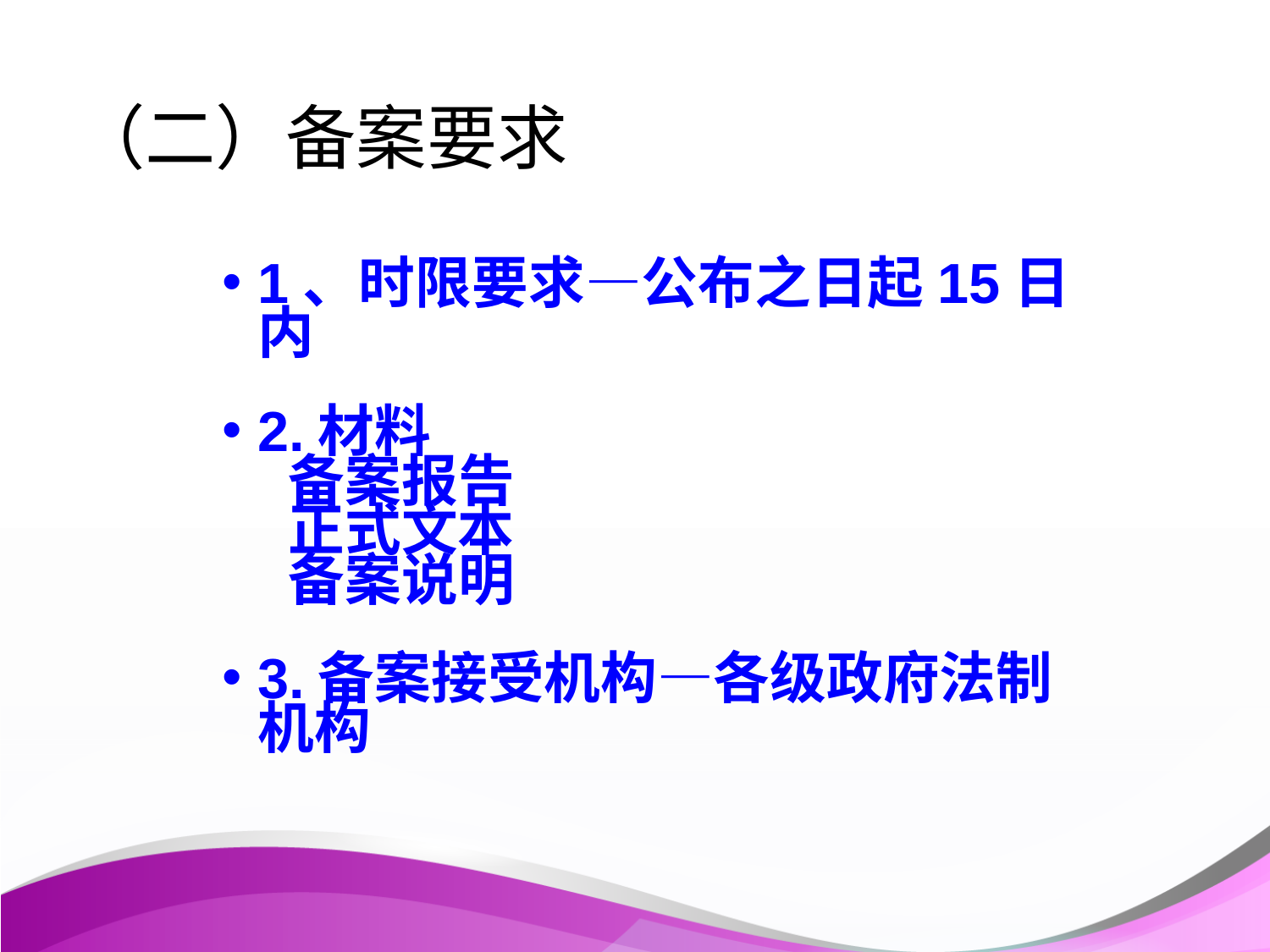

（二）备案要求

1、时限要求—公布之日起15日内

2.材料
      备案报告
      正式文本
      备案说明

3.备案接受机构—各级政府法制机构